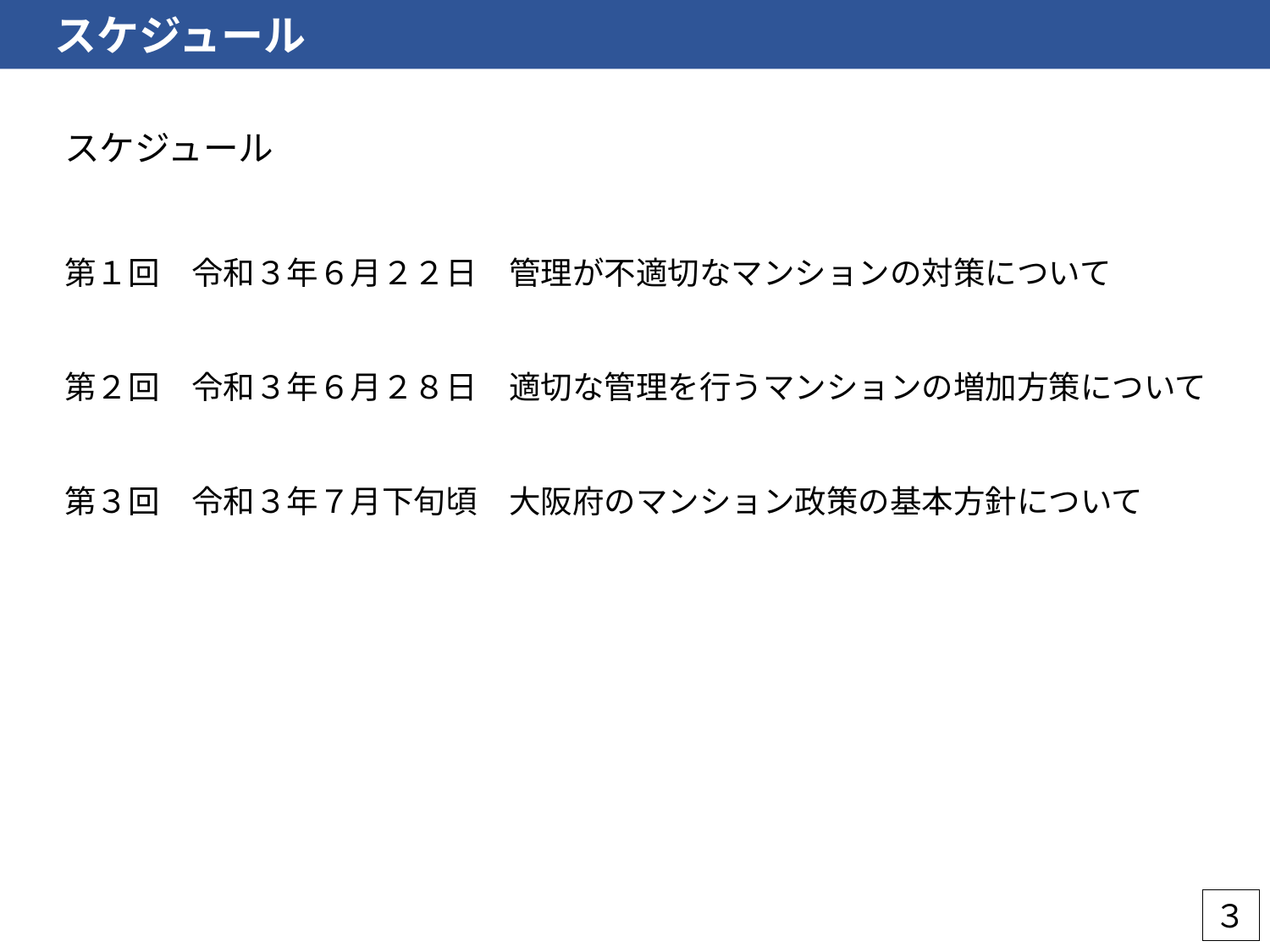

スケジュール
スケジュール

第１回　令和３年６月２２日　管理が不適切なマンションの対策について

第２回　令和３年６月２８日　適切な管理を行うマンションの増加方策について

第３回　令和３年７月下旬頃　大阪府のマンション政策の基本方針について

３